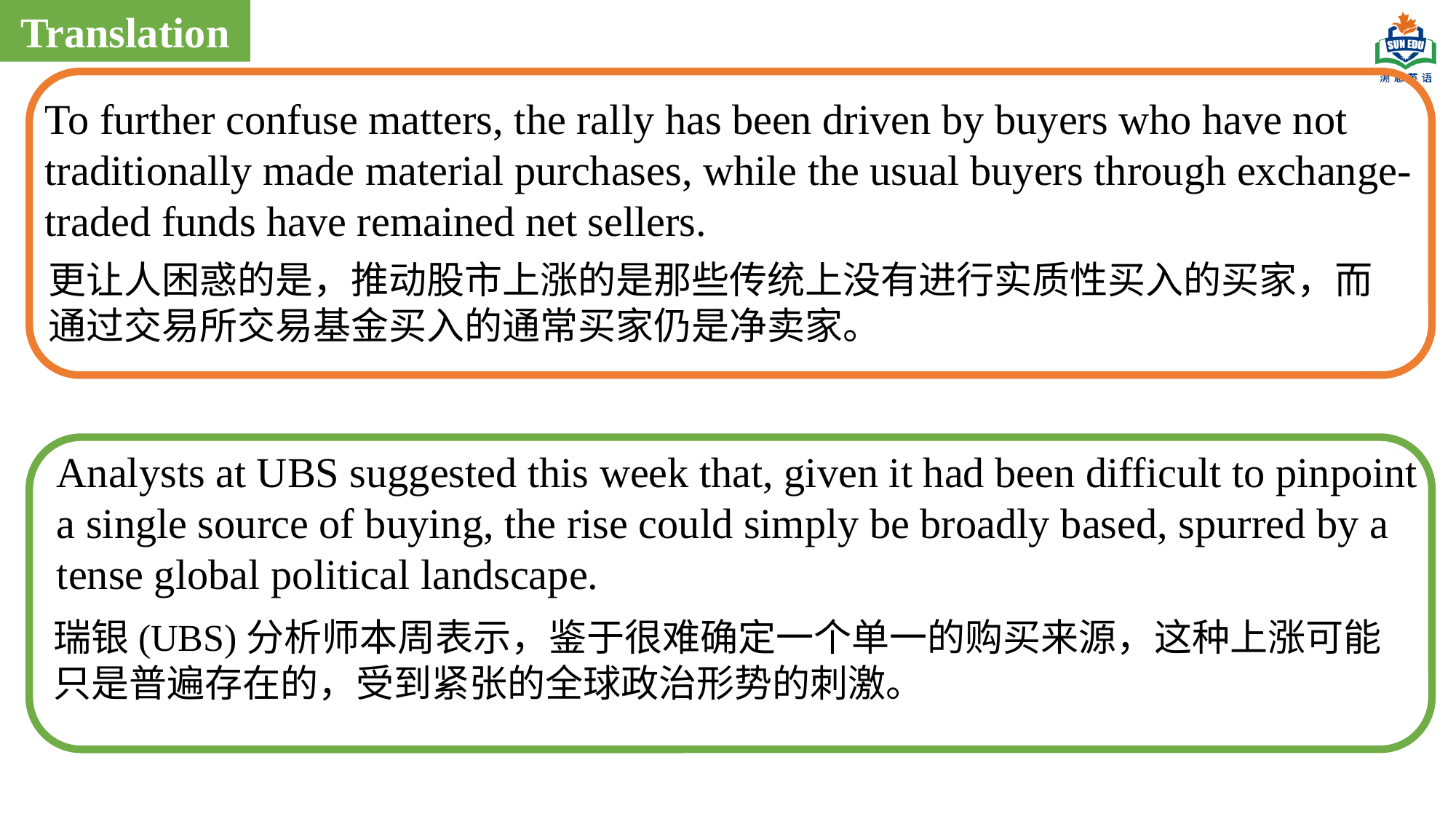

Translation

To further confuse matters, the rally has been driven by buyers who have not traditionally made material purchases, while the usual buyers through exchange-traded funds have remained net sellers.
更让人困惑的是，推动股市上涨的是那些传统上没有进行实质性买入的买家，而通过交易所交易基金买入的通常买家仍是净卖家。

Analysts at UBS suggested this week that, given it had been difficult to pinpoint a single source of buying, the rise could simply be broadly based, spurred by a tense global political landscape.
瑞银(UBS)分析师本周表示，鉴于很难确定一个单一的购买来源，这种上涨可能只是普遍存在的，受到紧张的全球政治形势的刺激。